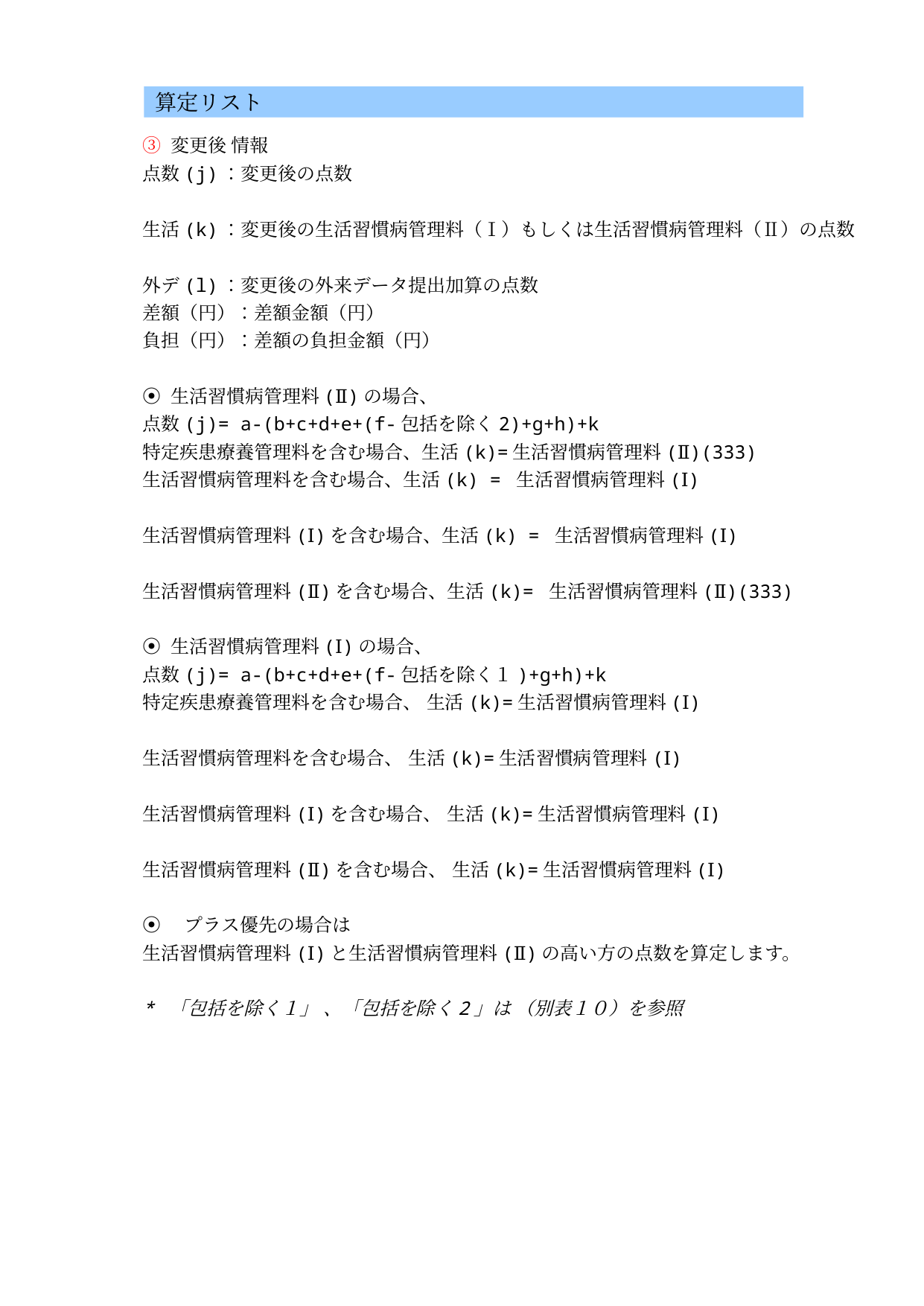

算定リスト
③ 変更後 情報
点数(j)：変更後の点数
生活(k)：変更後の生活習慣病管理料（Ⅰ）もしくは生活習慣病管理料（Ⅱ）の点数
外デ(l)：変更後の外来データ提出加算の点数
差額（円）：差額金額（円）
負担（円）：差額の負担金額（円）

⦿ 生活習慣病管理料(Ⅱ)の場合、
点数(j)= a-(b+c+d+e+(f-包括を除く2)+g+h)+k
特定疾患療養管理料を含む場合、生活(k)=生活習慣病管理料(Ⅱ)(333)
生活習慣病管理料を含む場合、生活(k) = 生活習慣病管理料(Ⅰ)
生活習慣病管理料(Ⅰ)を含む場合、生活(k) = 生活習慣病管理料(Ⅰ)
生活習慣病管理料(Ⅱ)を含む場合、生活(k)= 生活習慣病管理料(Ⅱ)(333)

⦿ 生活習慣病管理料(Ⅰ)の場合、
点数(j)= a-(b+c+d+e+(f-包括を除く１)+g+h)+k
特定疾患療養管理料を含む場合、 生活(k)=生活習慣病管理料(Ⅰ)
生活習慣病管理料を含む場合、 生活(k)=生活習慣病管理料(Ⅰ)
生活習慣病管理料(Ⅰ)を含む場合、 生活(k)=生活習慣病管理料(Ⅰ)
生活習慣病管理料(Ⅱ)を含む場合、 生活(k)=生活習慣病管理料(Ⅰ)

⦿　プラス優先の場合は
生活習慣病管理料(Ⅰ)と生活習慣病管理料(Ⅱ)の高い方の点数を算定します。

* 「包括を除く１」 、「包括を除く2」は （別表１０）を参照